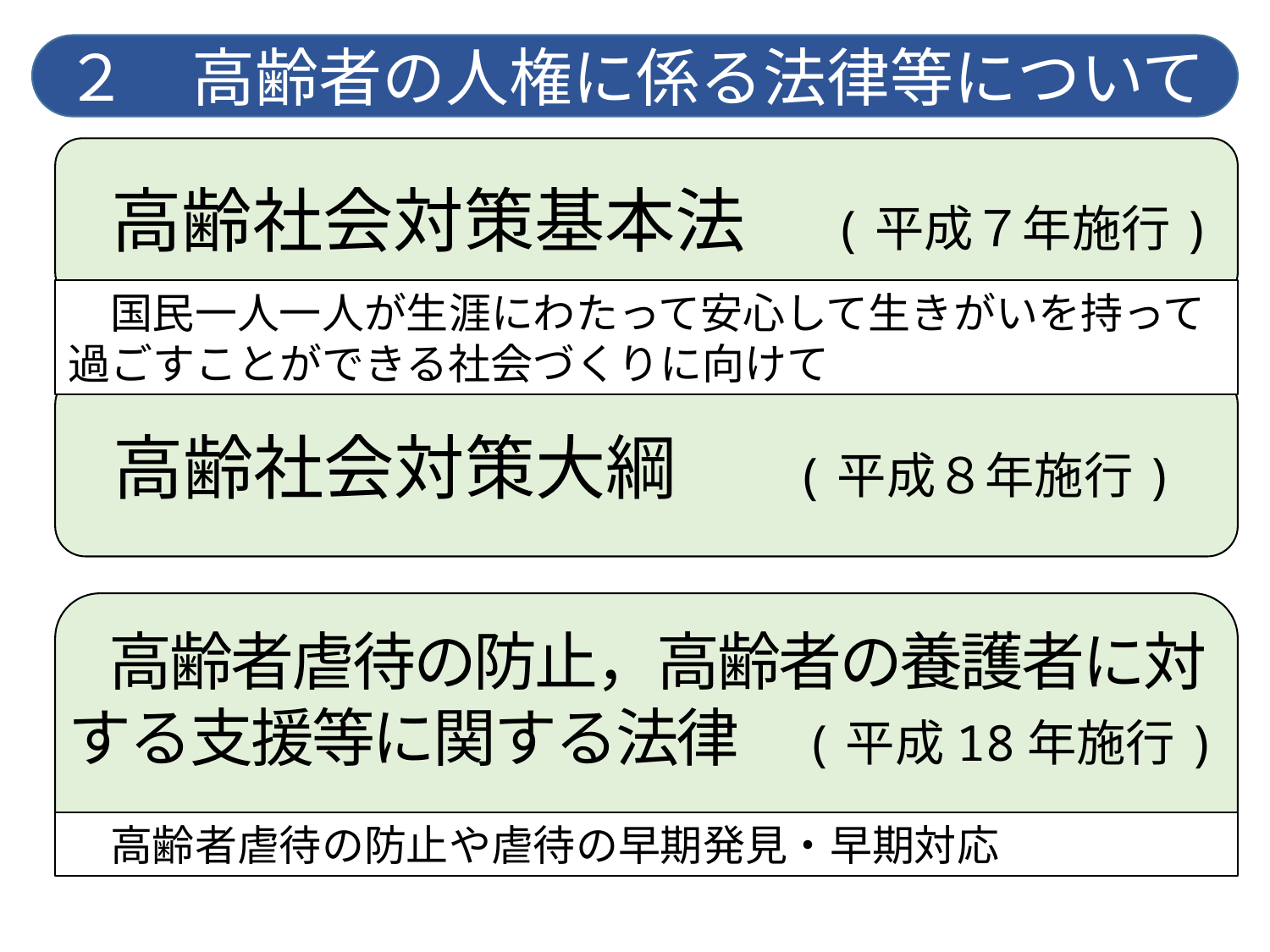

２　高齢者の人権に係る法律等について
  高齢社会対策基本法　(平成７年施行)
　国民一人一人が生涯にわたって安心して生きがいを持って過ごすことができる社会づくりに向けて
  高齢社会対策大綱  　(平成８年施行)
  高齢者虐待の防止，高齢者の養護者に対する支援等に関する法律    (平成18年施行)

　高齢者虐待の防止や虐待の早期発見・早期対応